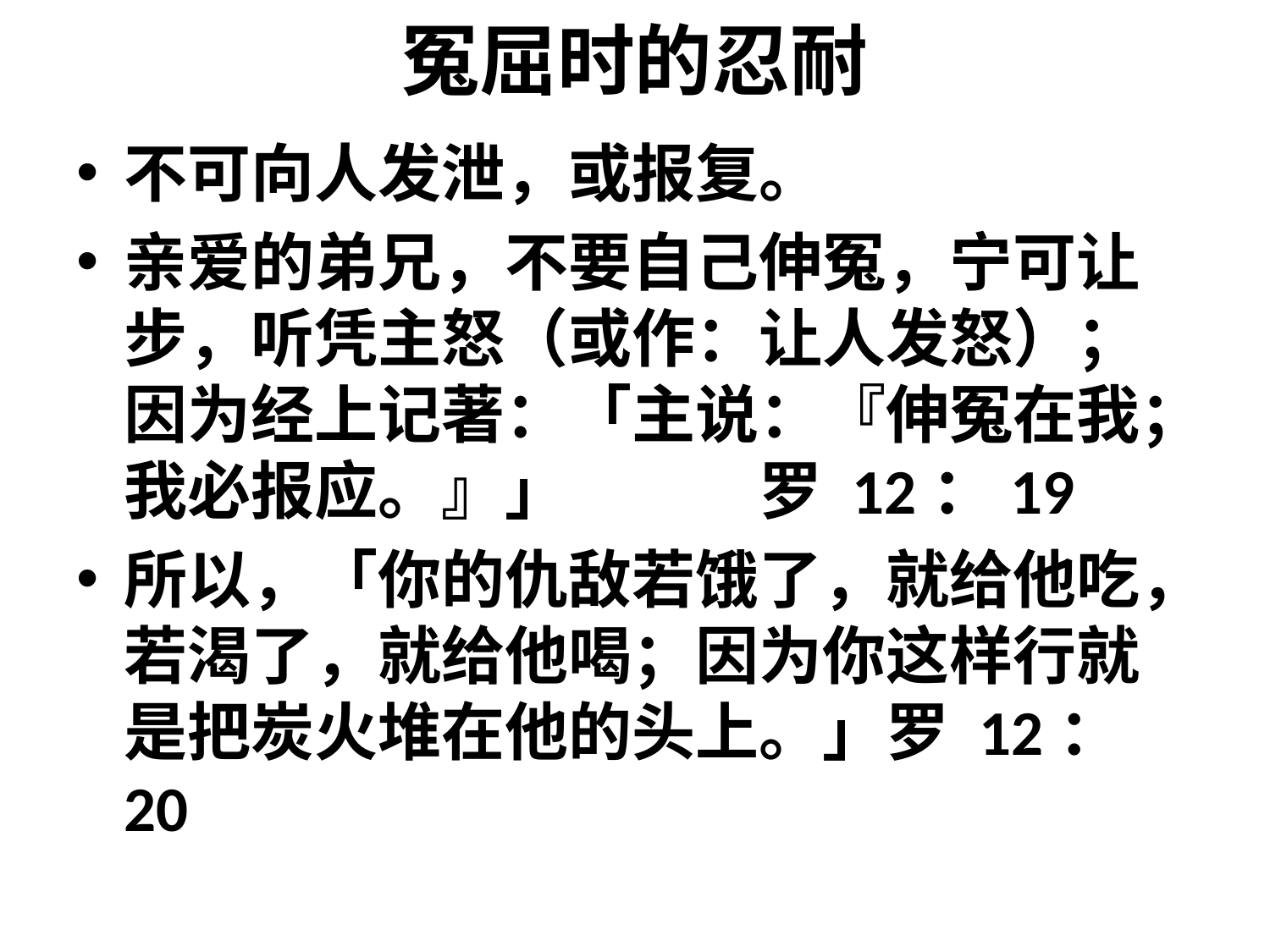

# 冤屈时的忍耐
不可向人发泄，或报复。
亲爱的弟兄，不要自己伸冤，宁可让步，听凭主怒（或作：让人发怒）；因为经上记著：「主说：『伸冤在我；我必报应。』」 		罗 12：19
所以，「你的仇敌若饿了，就给他吃，若渴了，就给他喝；因为你这样行就是把炭火堆在他的头上。」罗 12：20